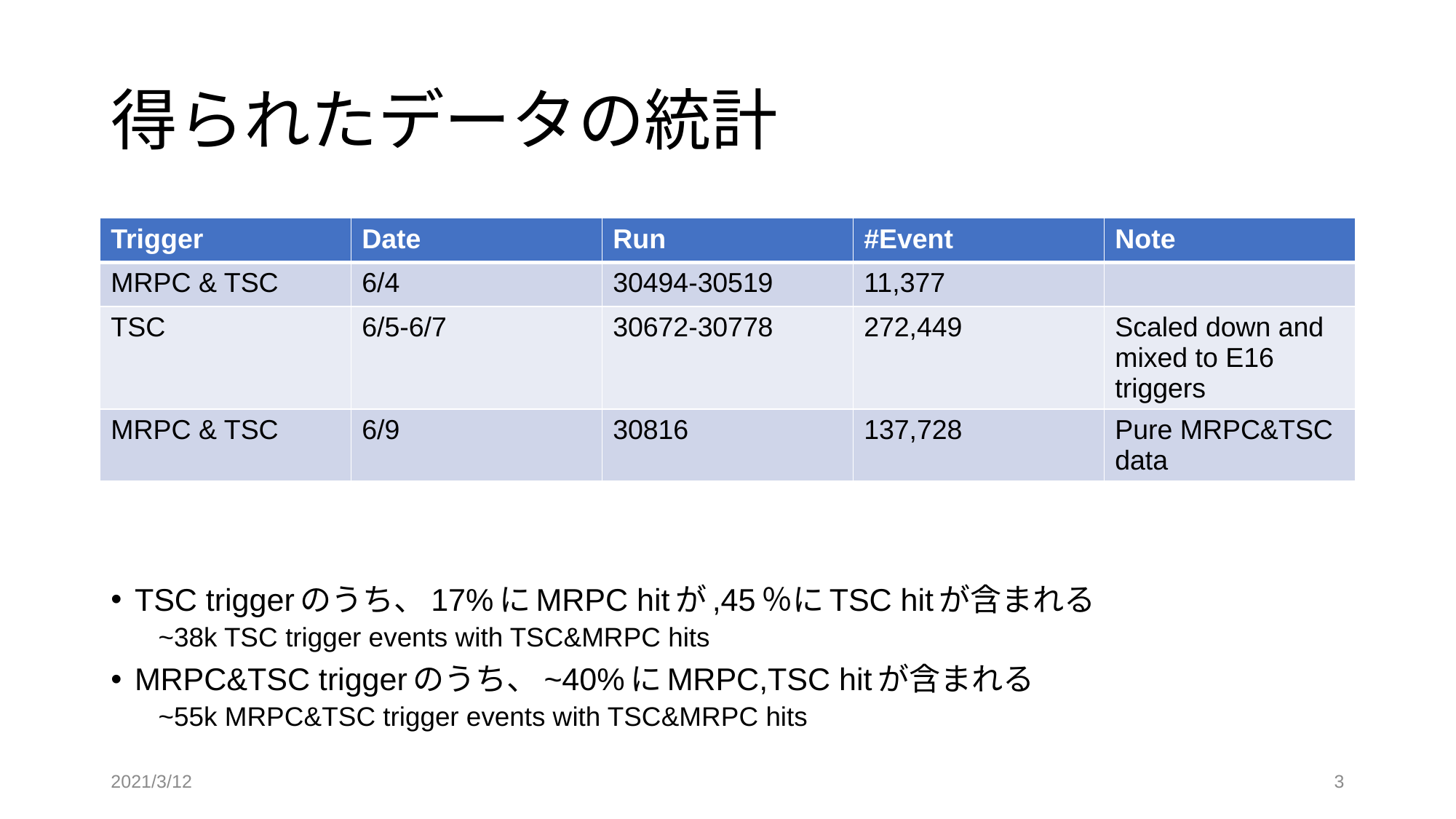

# 得られたデータの統計
| Trigger | Date | Run | #Event | Note |
| --- | --- | --- | --- | --- |
| MRPC & TSC | 6/4 | 30494-30519 | 11,377 |  |
| TSC | 6/5-6/7 | 30672-30778 | 272,449 | Scaled down and mixed to E16 triggers |
| MRPC & TSC | 6/9 | 30816 | 137,728 | Pure MRPC&TSC data |

TSC triggerのうち、17%にMRPC hitが,45％にTSC hitが含まれる
~38k TSC trigger events with TSC&MRPC hits
MRPC&TSC triggerのうち、~40%にMRPC,TSC hitが含まれる
~55k MRPC&TSC trigger events with TSC&MRPC hits

2021/3/12
3